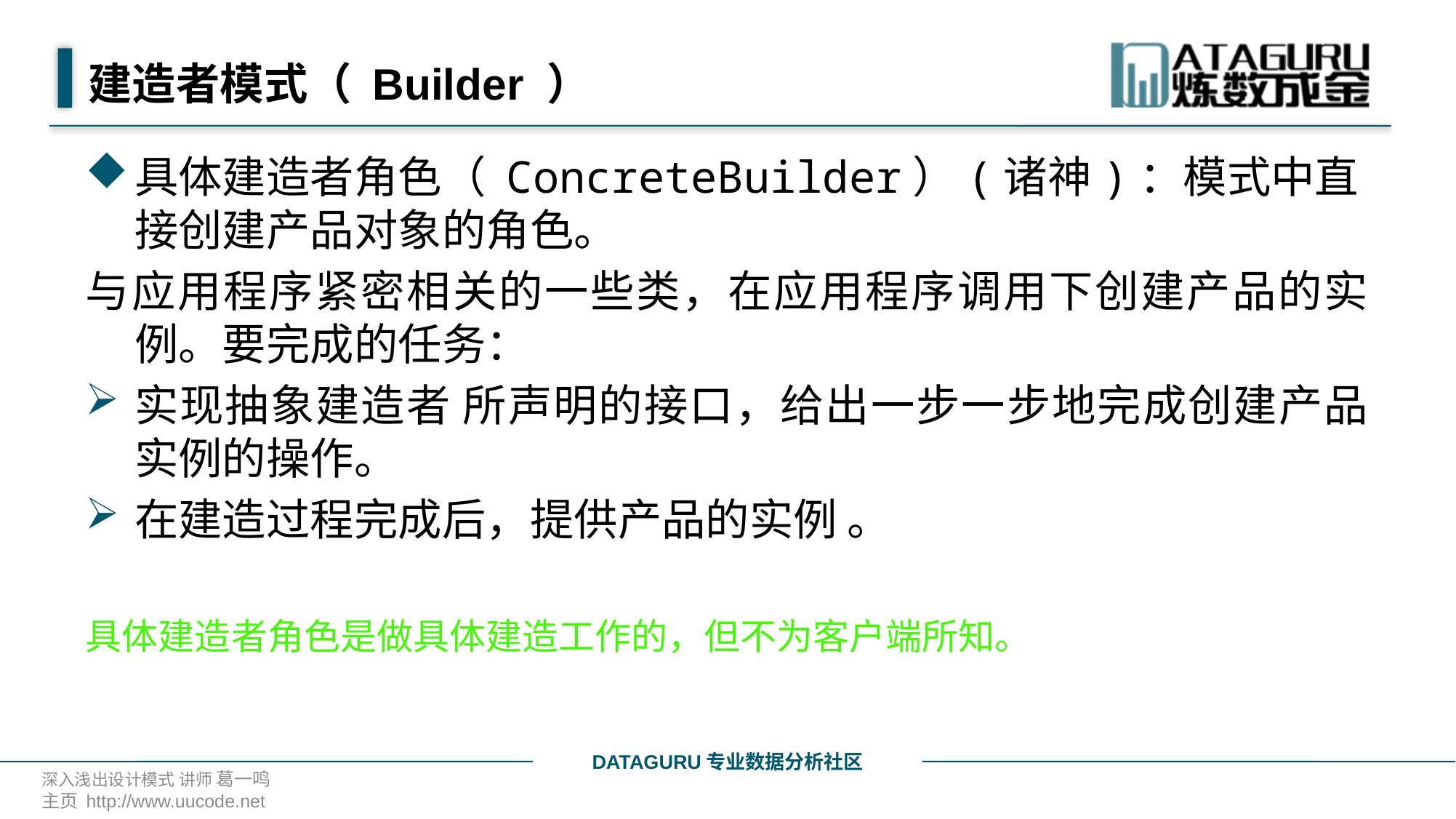

# 建造者模式（ Builder ）
具体建造者角色（ ConcreteBuilder）(诸神)：模式中直接创建产品对象的角色。
与应用程序紧密相关的一些类，在应用程序调用下创建产品的实例。要完成的任务：
实现抽象建造者 所声明的接口，给出一步一步地完成创建产品实例的操作。
在建造过程完成后，提供产品的实例 。

具体建造者角色是做具体建造工作的，但不为客户端所知。